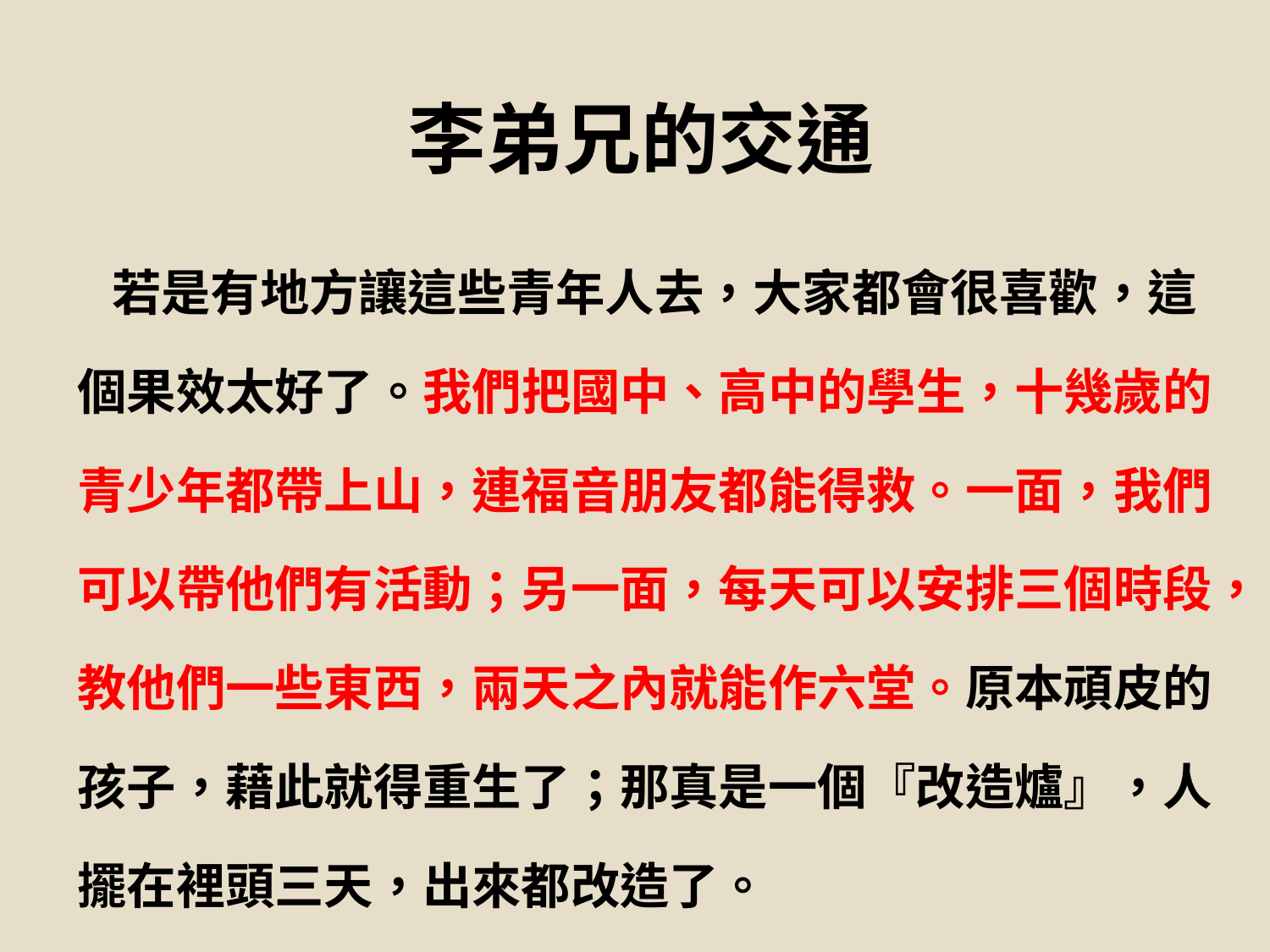

# 李弟兄的交通
  若是有地方讓這些青年人去，大家都會很喜歡，這個果效太好了。我們把國中、高中的學生，十幾歲的青少年都帶上山，連福音朋友都能得救。一面，我們可以帶他們有活動；另一面，每天可以安排三個時段，教他們一些東西，兩天之內就能作六堂。原本頑皮的孩子，藉此就得重生了；那真是一個『改造爐』，人擺在裡頭三天，出來都改造了。